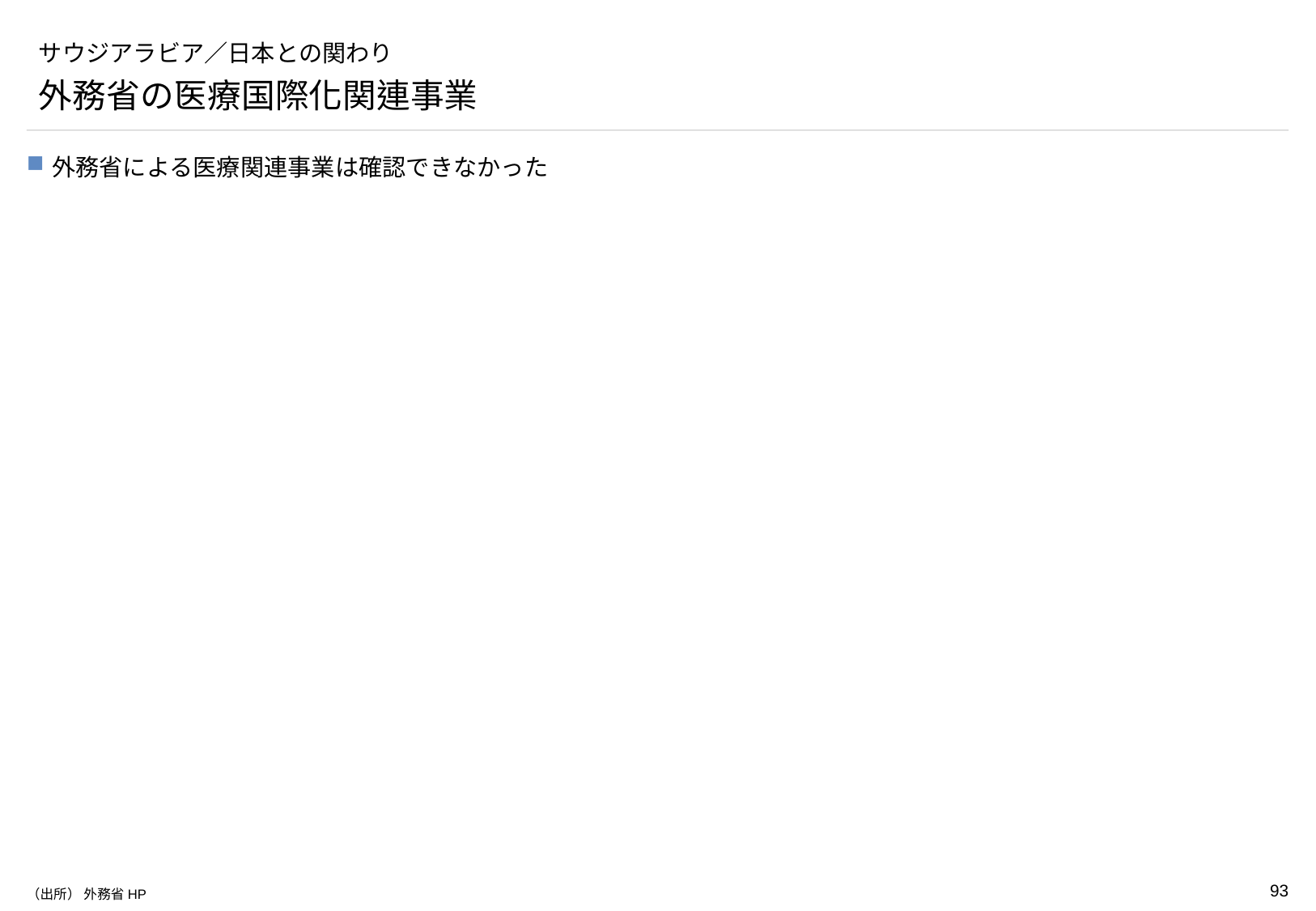

# サウジアラビア／日本との関わり
外務省の医療国際化関連事業
外務省による医療関連事業は確認できなかった
（出所） 外務省HP